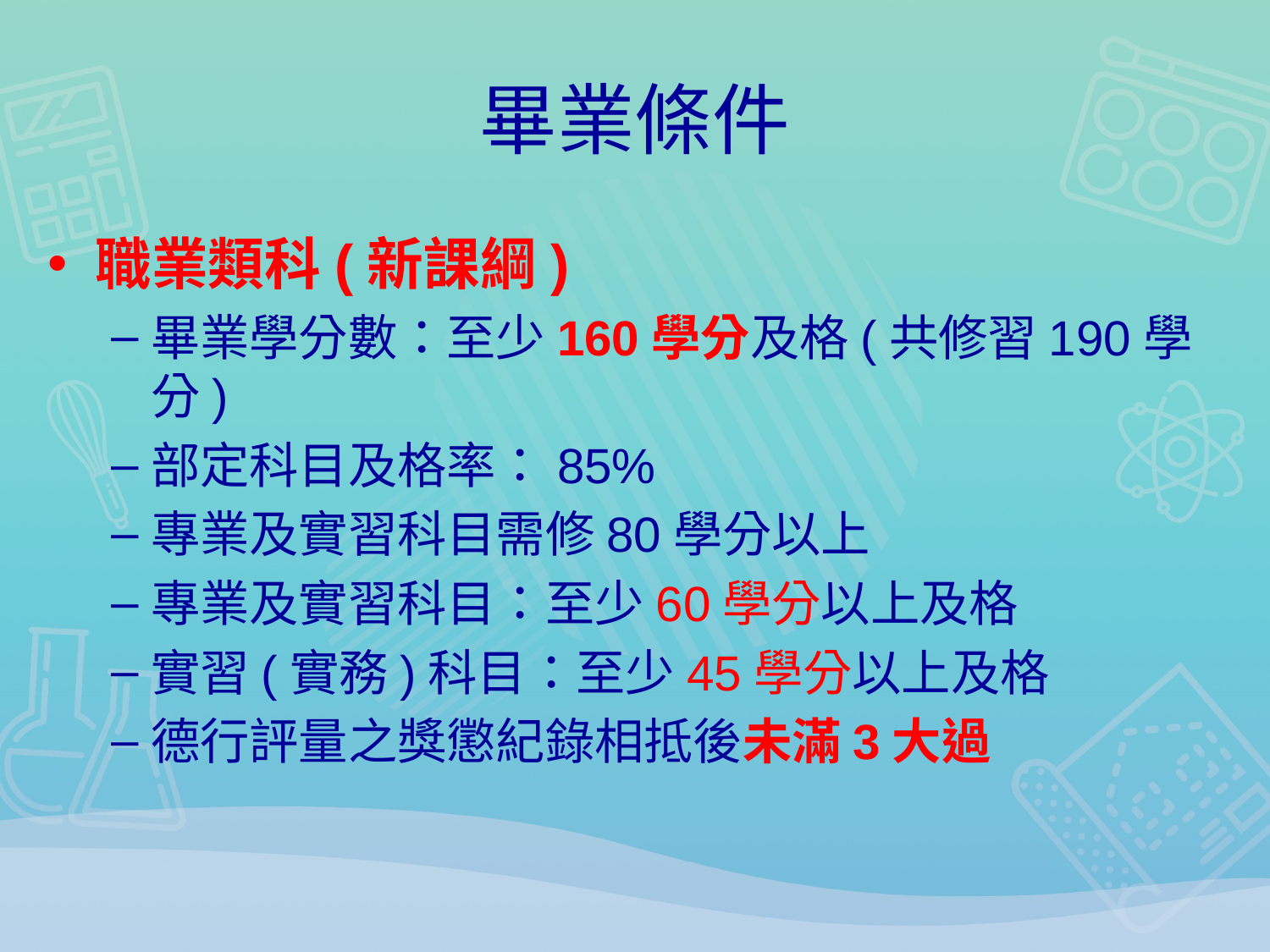

# 畢業條件
職業類科(新課綱)
畢業學分數：至少160學分及格(共修習190學分)
部定科目及格率：85%
專業及實習科目需修80學分以上
專業及實習科目：至少60學分以上及格
實習(實務)科目：至少45學分以上及格
德行評量之獎懲紀錄相抵後未滿3大過